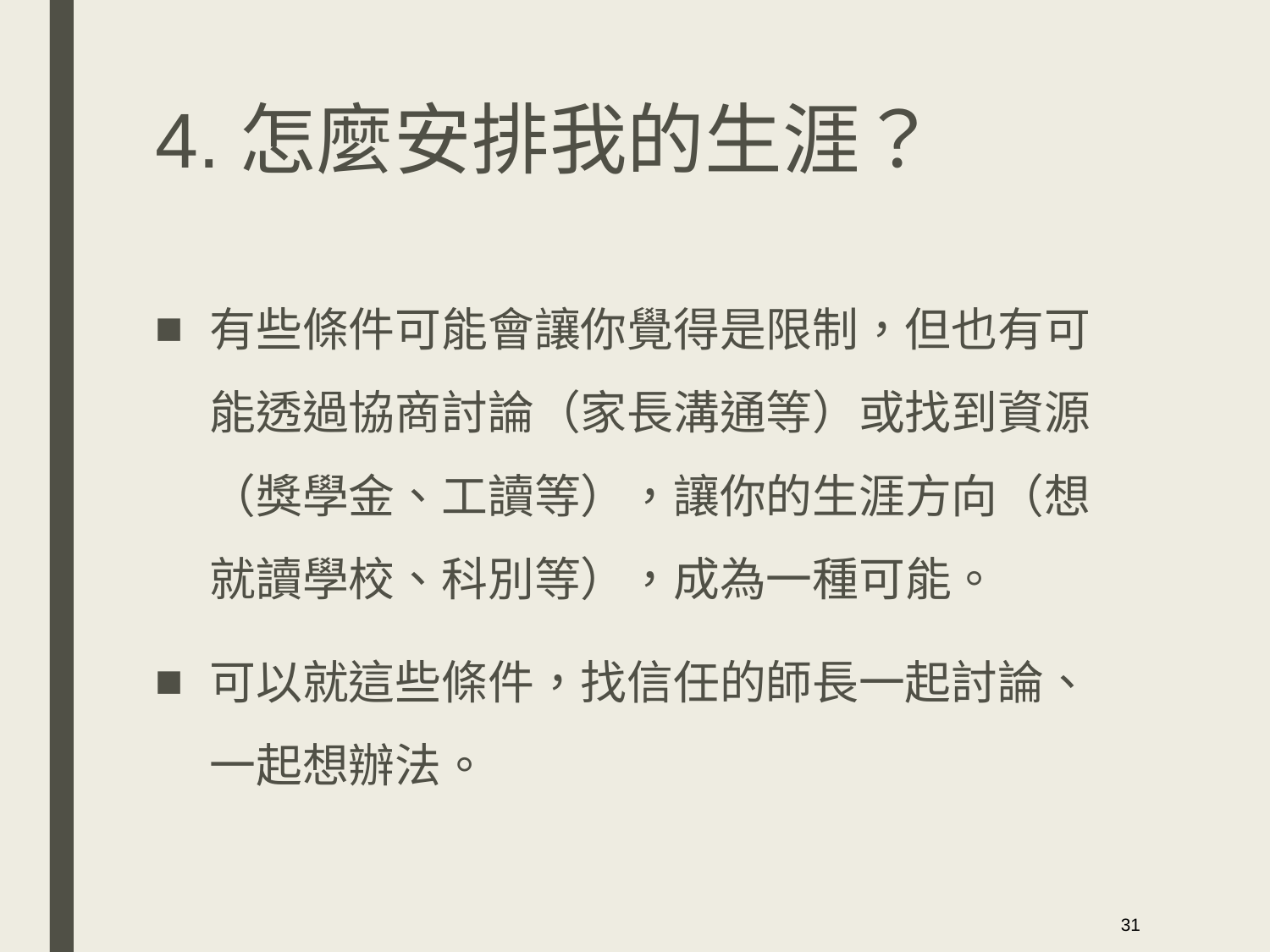

# 4.怎麼安排我的生涯？
有些條件可能會讓你覺得是限制，但也有可能透過協商討論（家長溝通等）或找到資源（獎學金、工讀等），讓你的生涯方向（想就讀學校、科別等），成為一種可能。
可以就這些條件，找信任的師長一起討論、一起想辦法。
31